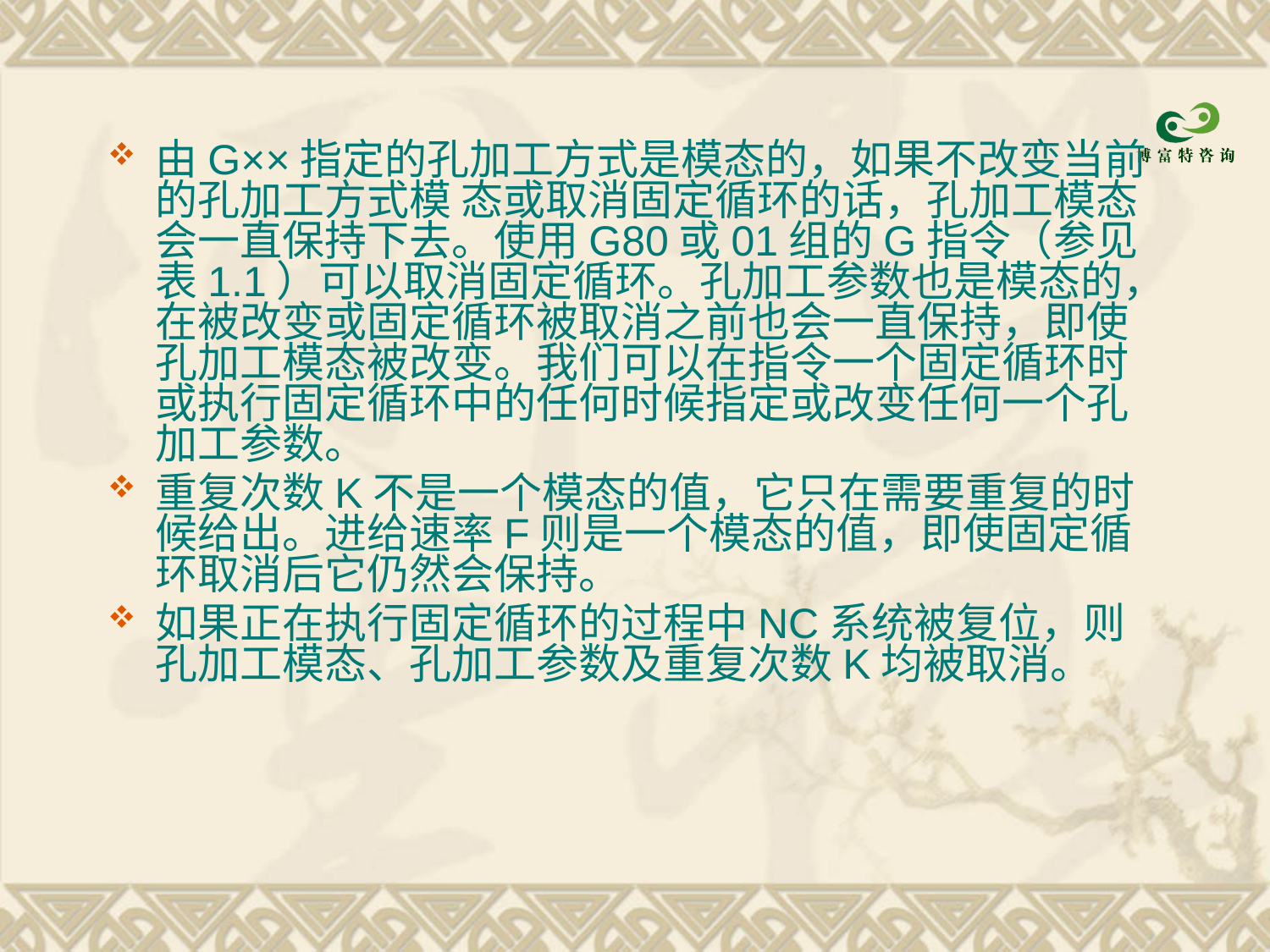

由G××指定的孔加工方式是模态的，如果不改变当前的孔加工方式模 态或取消固定循环的话，孔加工模态会一直保持下去。使用G80或01组的G指令（参见表1.1）可以取消固定循环。孔加工参数也是模态的，在被改变或固定循环被取消之前也会一直保持，即使孔加工模态被改变。我们可以在指令一个固定循环时或执行固定循环中的任何时候指定或改变任何一个孔加工参数。
重复次数K不是一个模态的值，它只在需要重复的时候给出。进给速率F则是一个模态的值，即使固定循环取消后它仍然会保持。
如果正在执行固定循环的过程中NC系统被复位，则孔加工模态、孔加工参数及重复次数K均被取消。